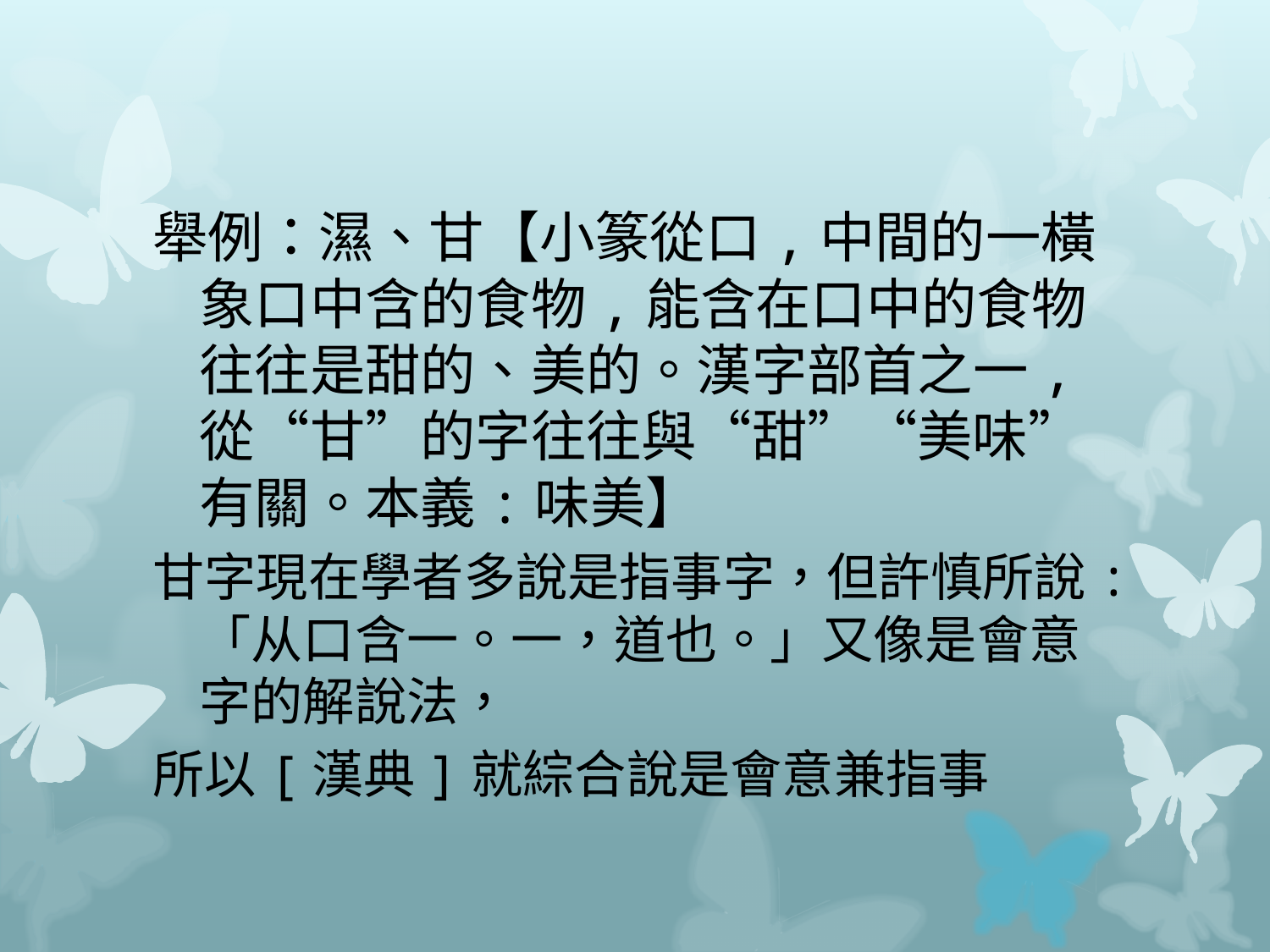

#
舉例：濕、甘【小篆從口,中間的一橫象口中含的食物,能含在口中的食物往往是甜的、美的。漢字部首之一,從“甘”的字往往與“甜”“美味”有關。本義:味美】
甘字現在學者多說是指事字，但許慎所說:「从口含一。一，道也。」又像是會意字的解說法，
所以[漢典]就綜合說是會意兼指事